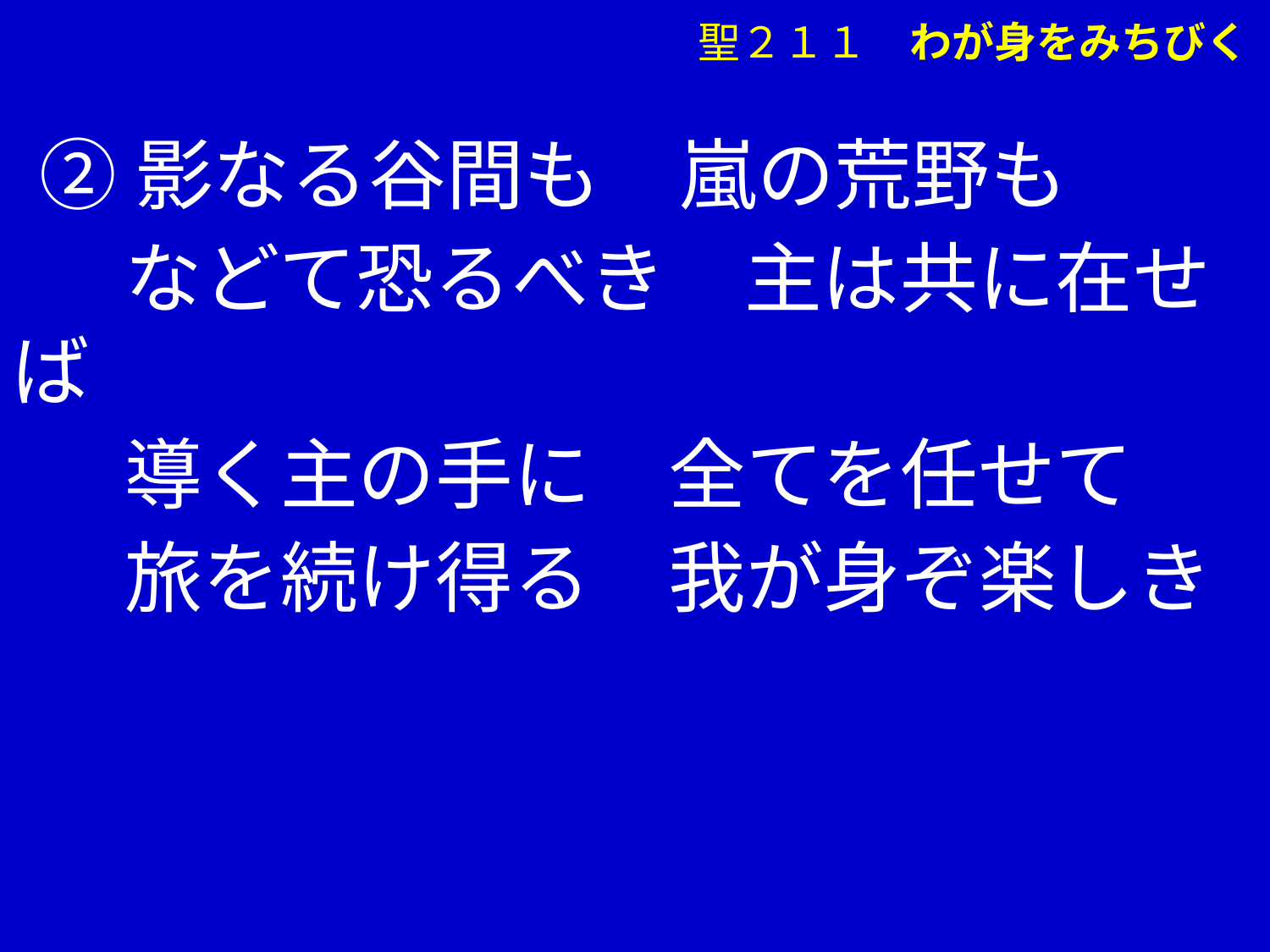

聖２１１　わが身をみちびく
  ②影なる谷間も　嵐の荒野も
　  などて恐るべき　主は共に在せば
　  導く主の手に　全てを任せて
　  旅を続け得る　我が身ぞ楽しき